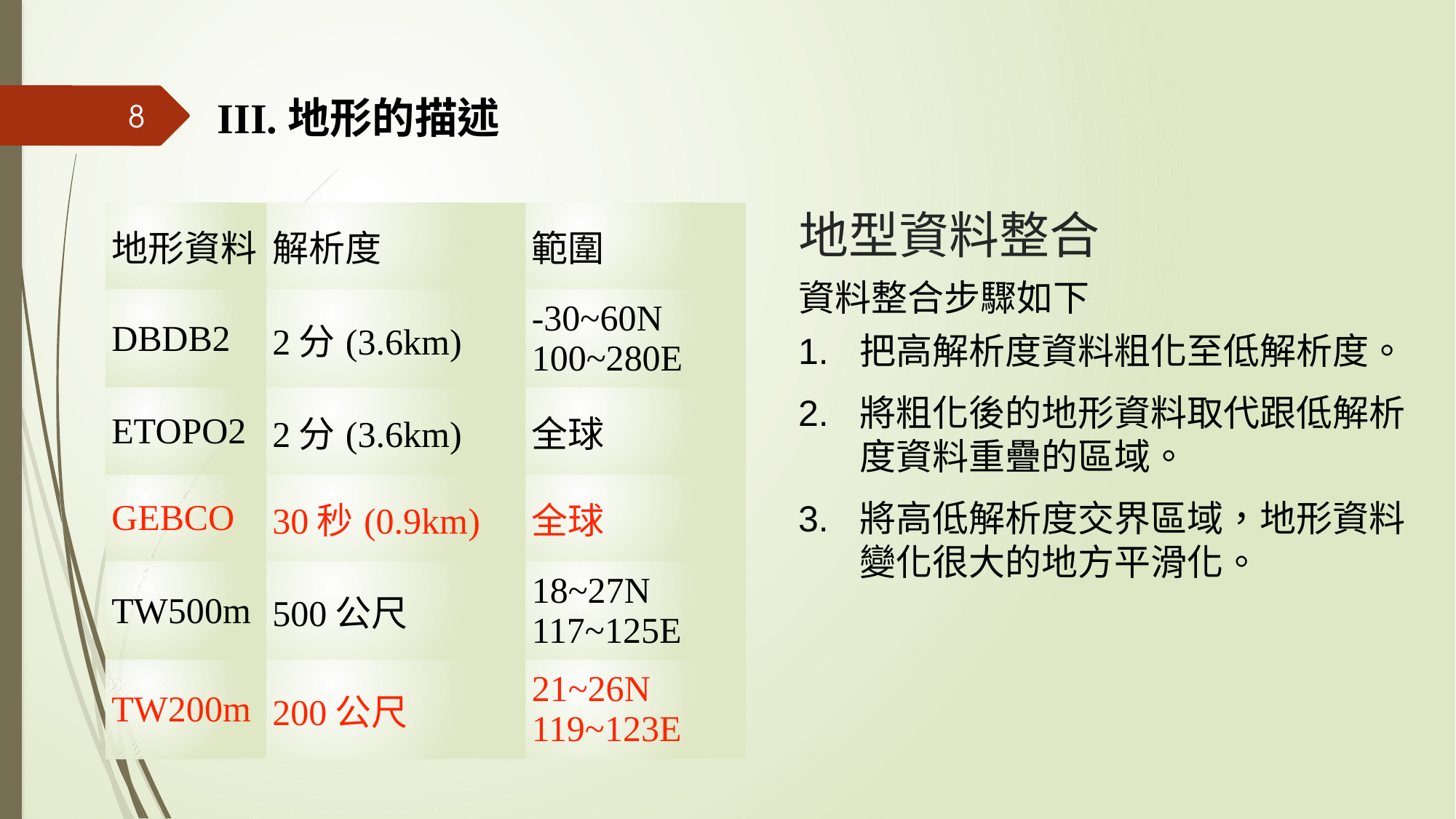

III.地形的描述
8
# 地型資料整合
| 地形資料 | 解析度 | 範圍 |
| --- | --- | --- |
| DBDB2 | 2分(3.6km) | -30~60N 100~280E |
| ETOPO2 | 2分(3.6km) | 全球 |
| GEBCO | 30秒(0.9km) | 全球 |
| TW500m | 500公尺 | 18~27N 117~125E |
| TW200m | 200公尺 | 21~26N 119~123E |
資料整合步驟如下
把高解析度資料粗化至低解析度。
將粗化後的地形資料取代跟低解析度資料重疊的區域。
將高低解析度交界區域，地形資料變化很大的地方平滑化。